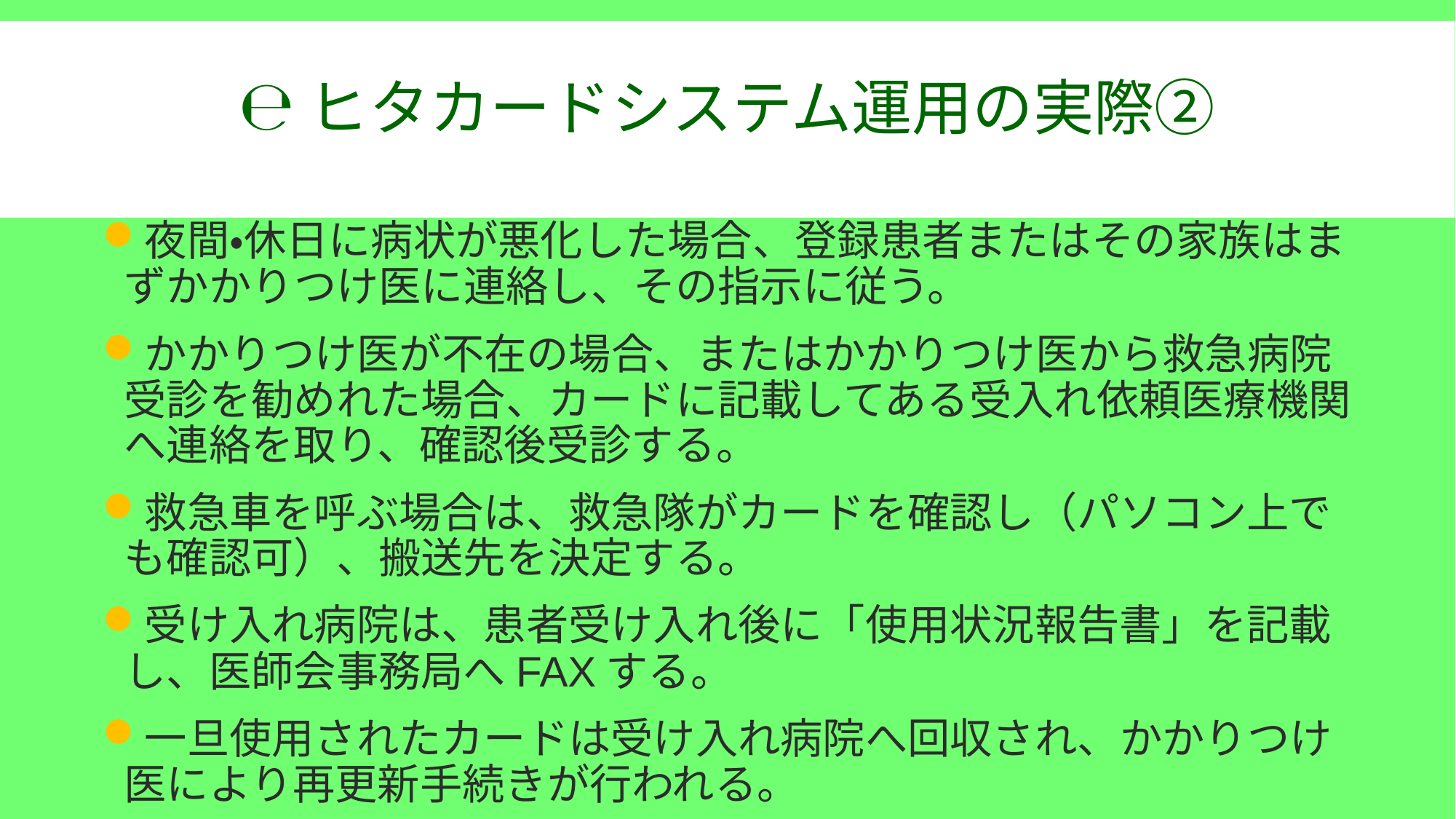

# ℮ヒタカードシステム運用の実際②
夜間・休日に病状が悪化した場合、登録患者またはその家族はまずかかりつけ医に連絡し、その指示に従う。
かかりつけ医が不在の場合、またはかかりつけ医から救急病院受診を勧めれた場合、カードに記載してある受入れ依頼医療機関へ連絡を取り、確認後受診する。
救急車を呼ぶ場合は、救急隊がカードを確認し（パソコン上でも確認可）、搬送先を決定する。
受け入れ病院は、患者受け入れ後に「使用状況報告書」を記載し、医師会事務局へFAXする。
一旦使用されたカードは受け入れ病院へ回収され、かかりつけ医により再更新手続きが行われる。